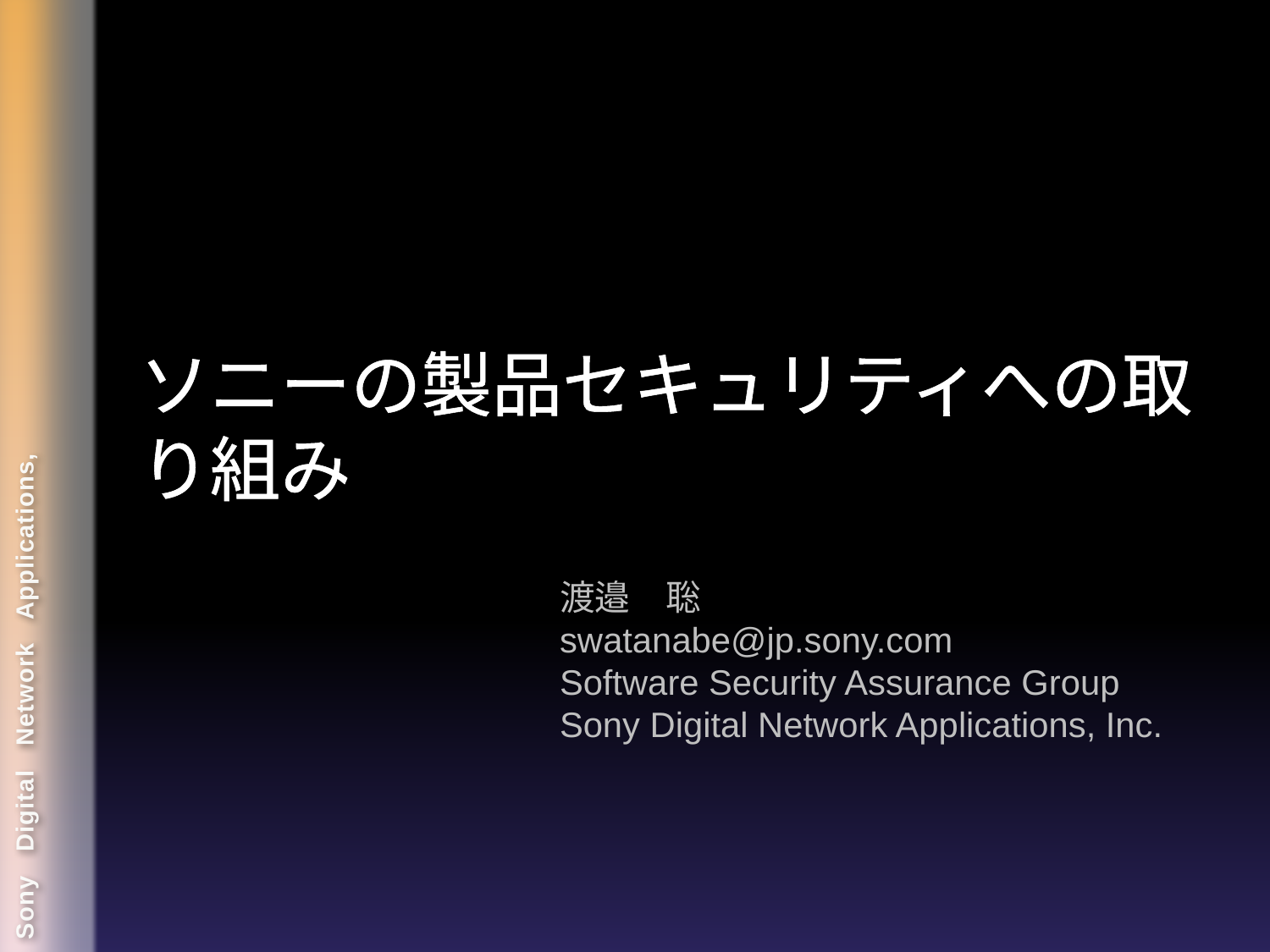

# ソニーの製品セキュリティへの取り組み
渡邉　聡
swatanabe@jp.sony.com
Software Security Assurance Group
Sony Digital Network Applications, Inc.